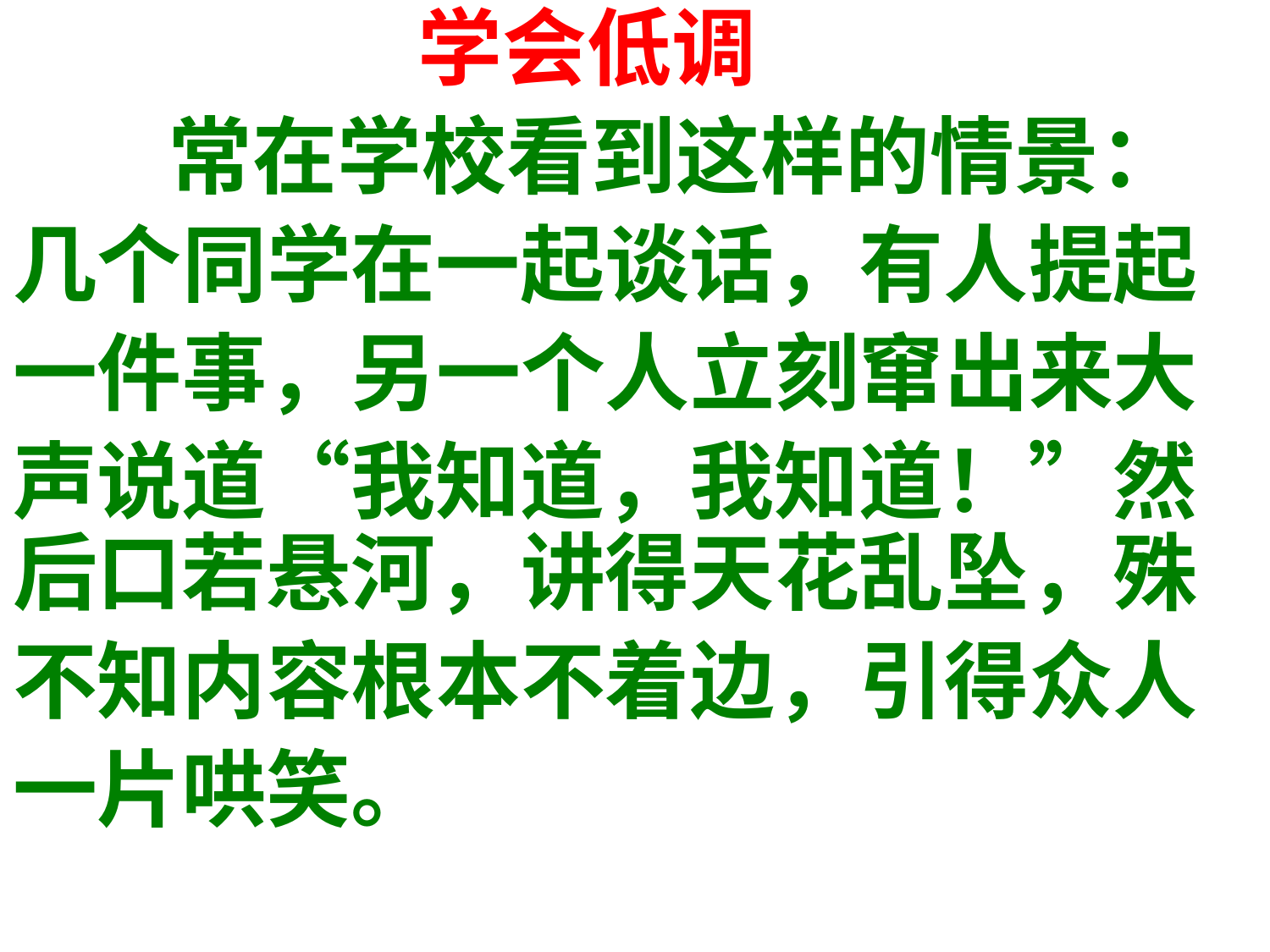

学会低调
       常在学校看到这样的情景：
几个同学在一起谈话，有人提起
一件事，另一个人立刻窜出来大
声说道“我知道，我知道！”然后口若悬河，讲得天花乱坠，殊
不知内容根本不着边，引得众人
一片哄笑。